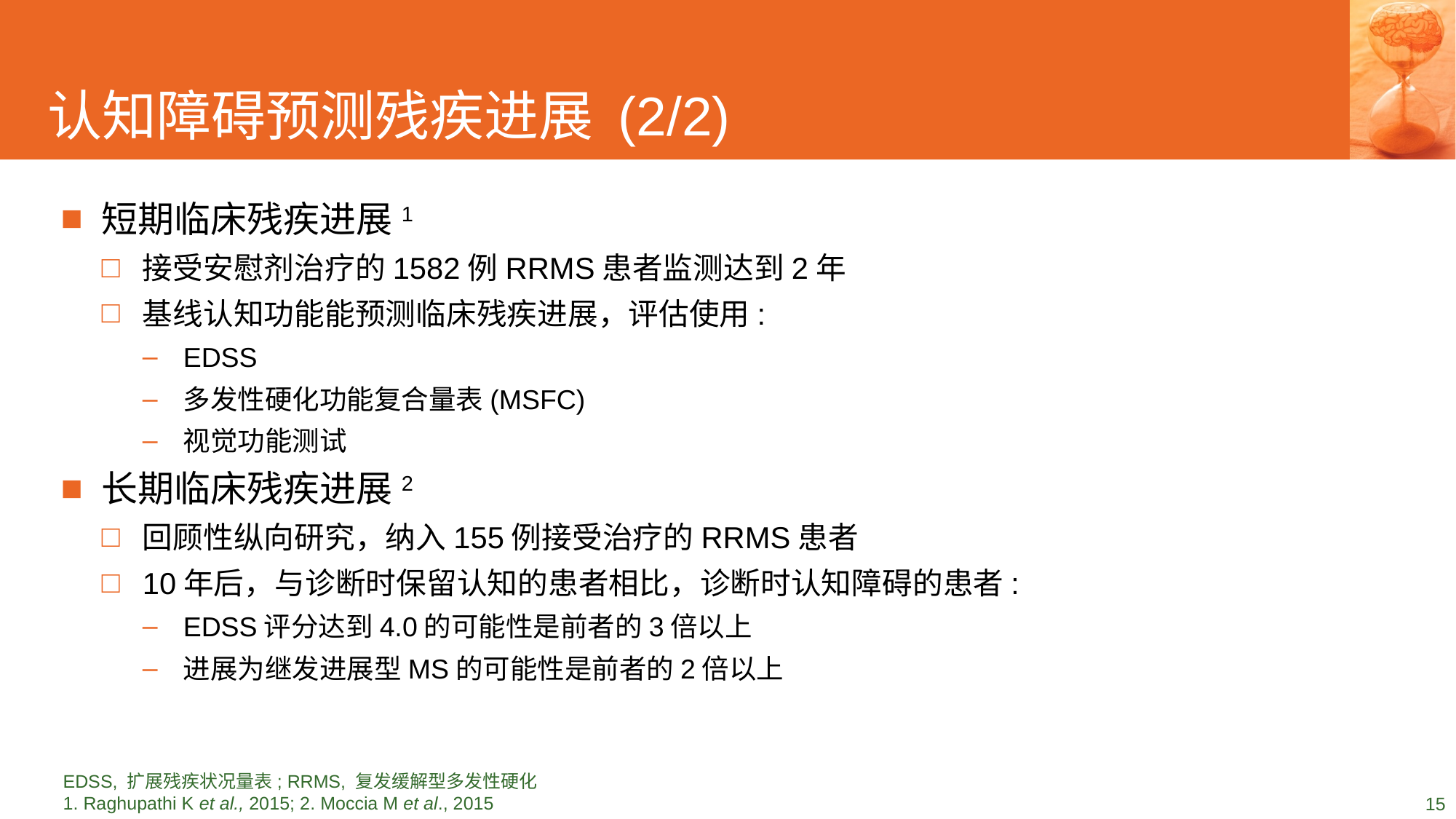

# 认知障碍预测残疾进展 (2/2)
短期临床残疾进展1
接受安慰剂治疗的1582例RRMS患者监测达到2年
基线认知功能能预测临床残疾进展，评估使用:
EDSS
多发性硬化功能复合量表(MSFC)
视觉功能测试
长期临床残疾进展2
回顾性纵向研究，纳入155例接受治疗的RRMS患者
10年后，与诊断时保留认知的患者相比，诊断时认知障碍的患者:
EDSS评分达到4.0的可能性是前者的3倍以上
进展为继发进展型MS的可能性是前者的2倍以上
EDSS, 扩展残疾状况量表; RRMS, 复发缓解型多发性硬化
1. Raghupathi K et al., 2015; 2. Moccia M et al., 2015